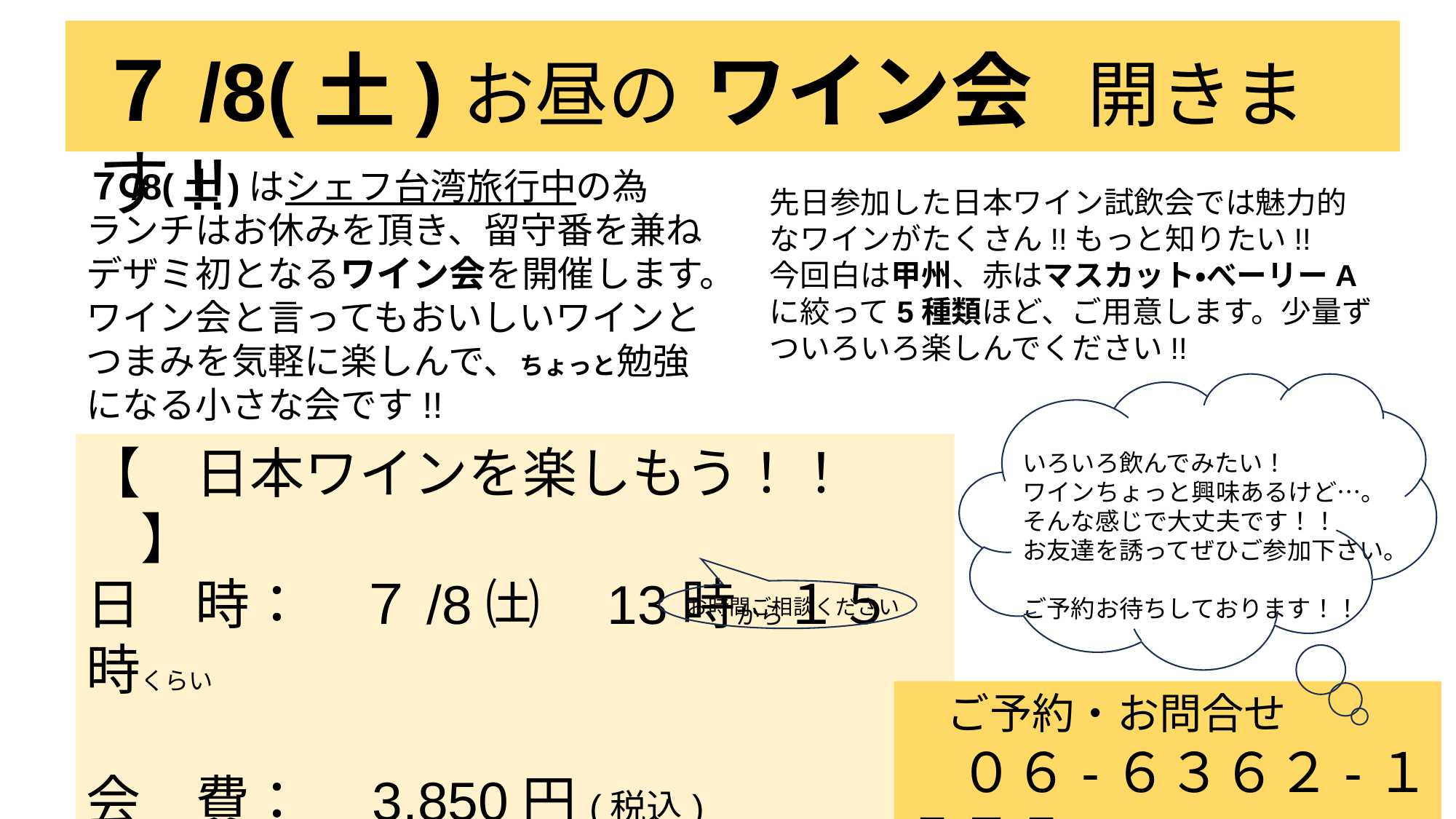

７/8(土)お昼の　ワイン会　　開きます!!
７/8(土)はシェフ台湾旅行中の為
ランチはお休みを頂き、留守番を兼ねデザミ初となるワイン会を開催します。ワイン会と言ってもおいしいワインとつまみを気軽に楽しんで、ちょっと勉強になる小さな会です!!
先日参加した日本ワイン試飲会では魅力的なワインがたくさん!!もっと知りたい!!　今回白は甲州、赤はマスカット・べーリーAに絞って5種類ほど、ご用意します。少量ずついろいろ楽しんでください!!

【　日本ワインを楽しもう！！　】
日　時：　７/8㈯　13時から１５時くらい
会　費：　3,850円(税込)
※少人数での開催となります。要予約でお願いします。※シェフのお料理は出ません!!（シェフ不在です）
　　軽い前菜、デザミパンのサンドイッチをご用意します。
いろいろ飲んでみたい！
ワインちょっと興味あるけど…。
そんな感じで大丈夫です！！
お友達を誘ってぜひご参加下さい。
ご予約お待ちしております！！

お時間ご相談ください
　ご予約・お問合せ
　０６-６３６２-１５７５